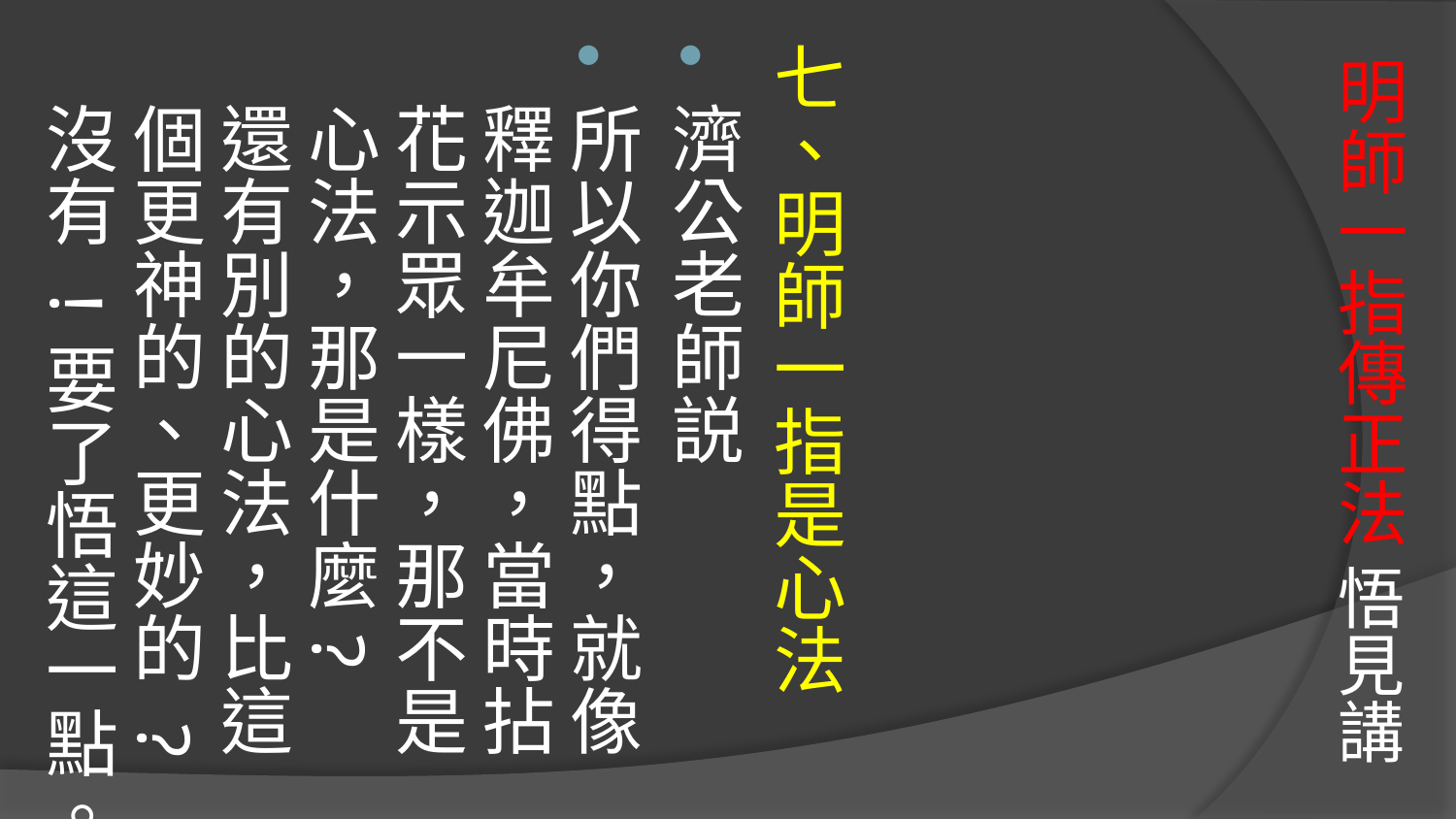

七、明師一指是心法
濟公老師説
所以你們得點，就像釋迦牟尼佛，當時拈花示眾一樣，那不是心法，那是什麼? 還有別的心法，比這個更神的、更妙的 ? 沒有 !要了悟這一點。
# 明師一指傳正法 悟見講